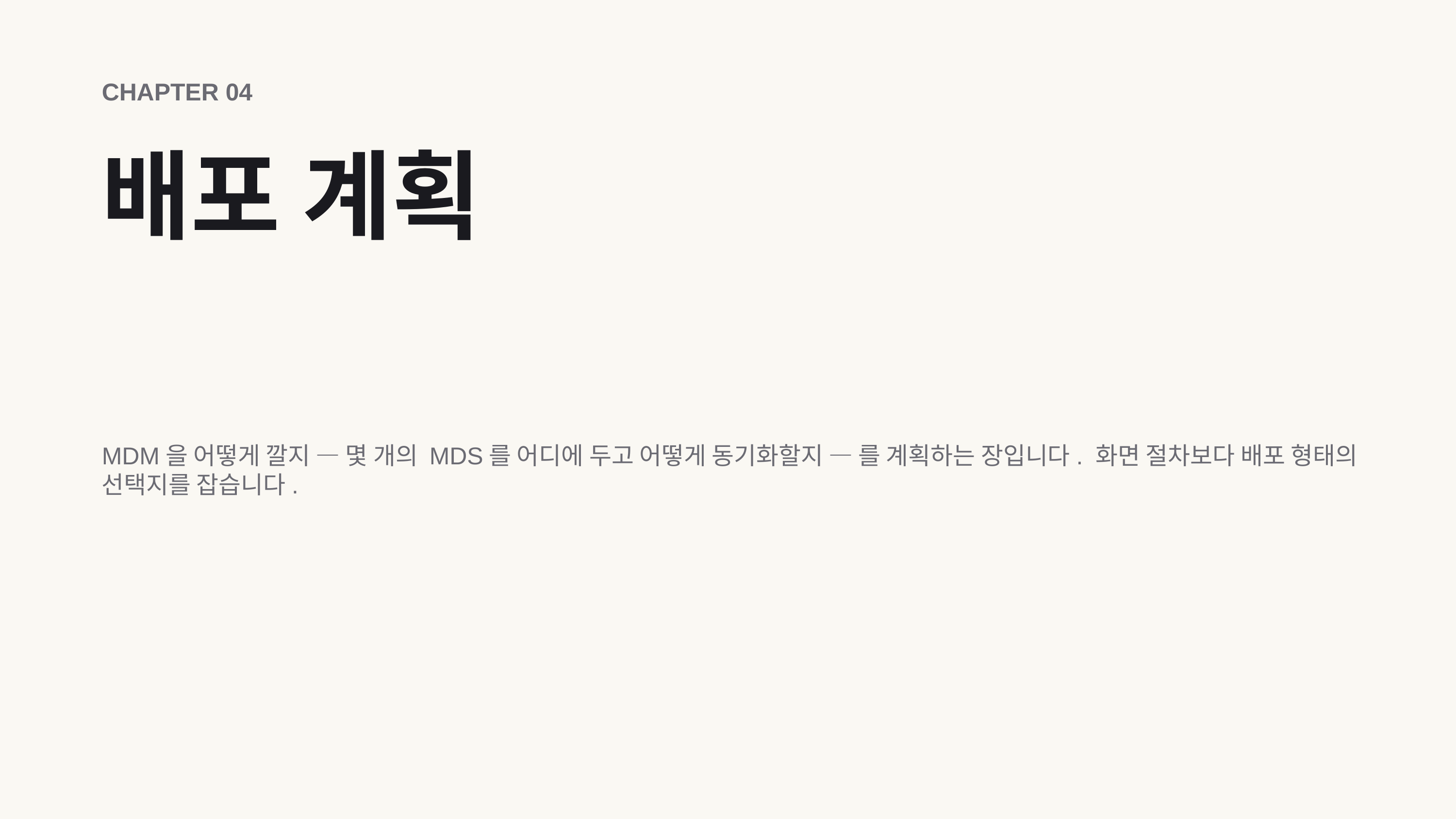

CHAPTER 04
배포 계획
MDM을 어떻게 깔지 — 몇 개의 MDS를 어디에 두고 어떻게 동기화할지 — 를 계획하는 장입니다. 화면 절차보다 배포 형태의 선택지를 잡습니다.